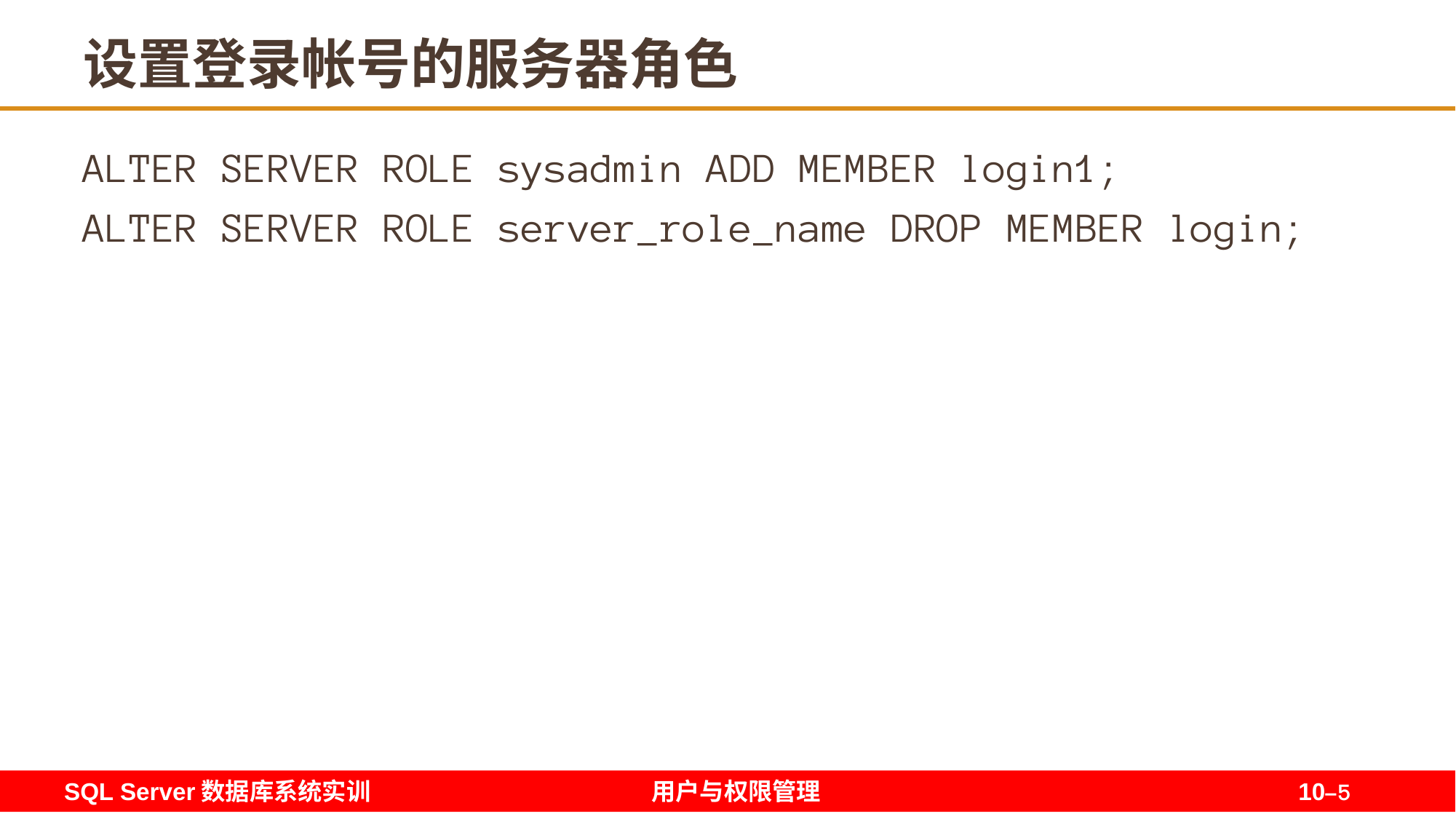

# 设置登录帐号的服务器角色
ALTER SERVER ROLE sysadmin ADD MEMBER login1;
ALTER SERVER ROLE server_role_name DROP MEMBER login;